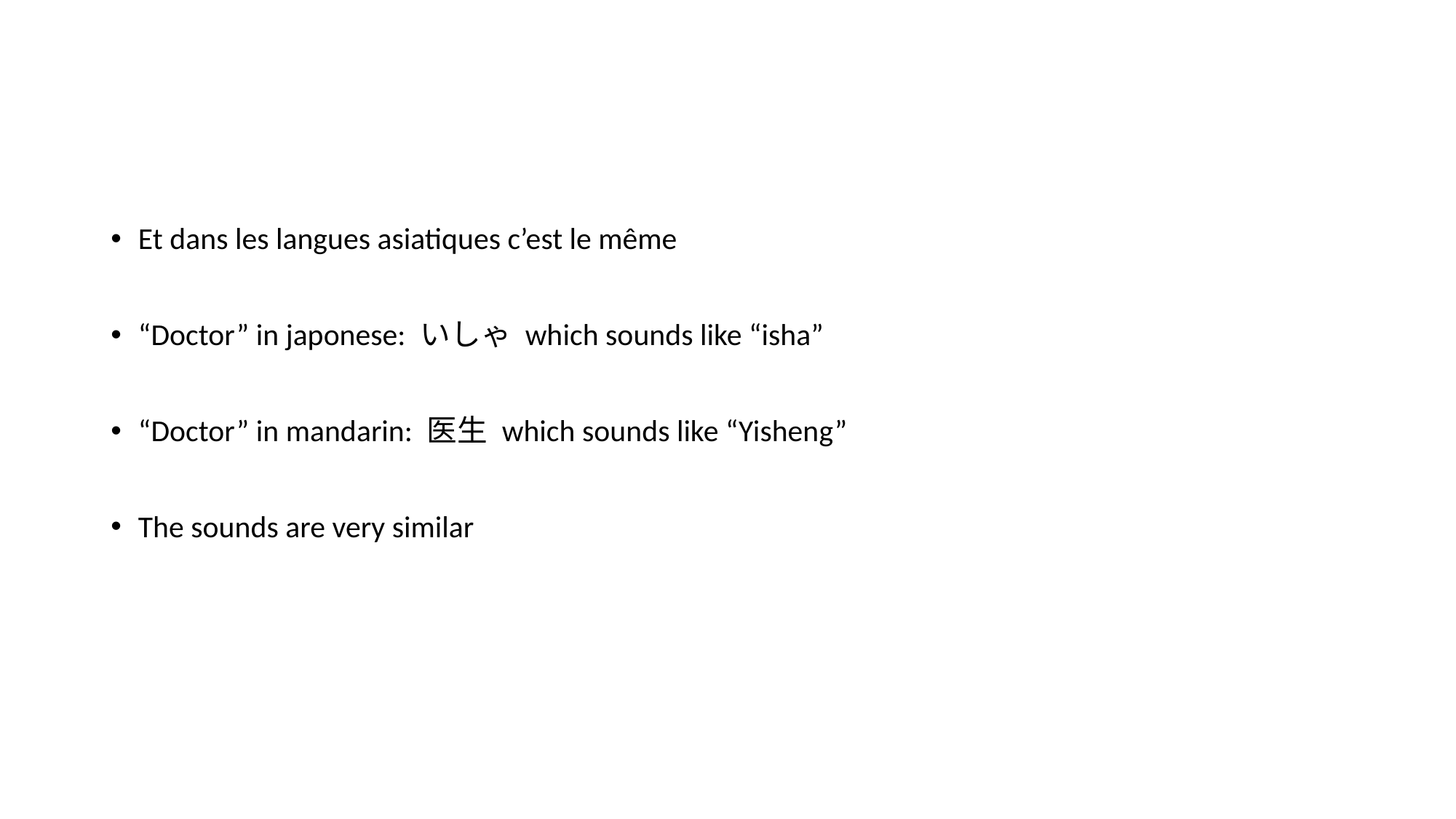

Et dans les langues asiatiques c’est le même

“Doctor” in japonese: いしゃ which sounds like “isha”

“Doctor” in mandarin: 医生 which sounds like “Yisheng”

The sounds are very similar